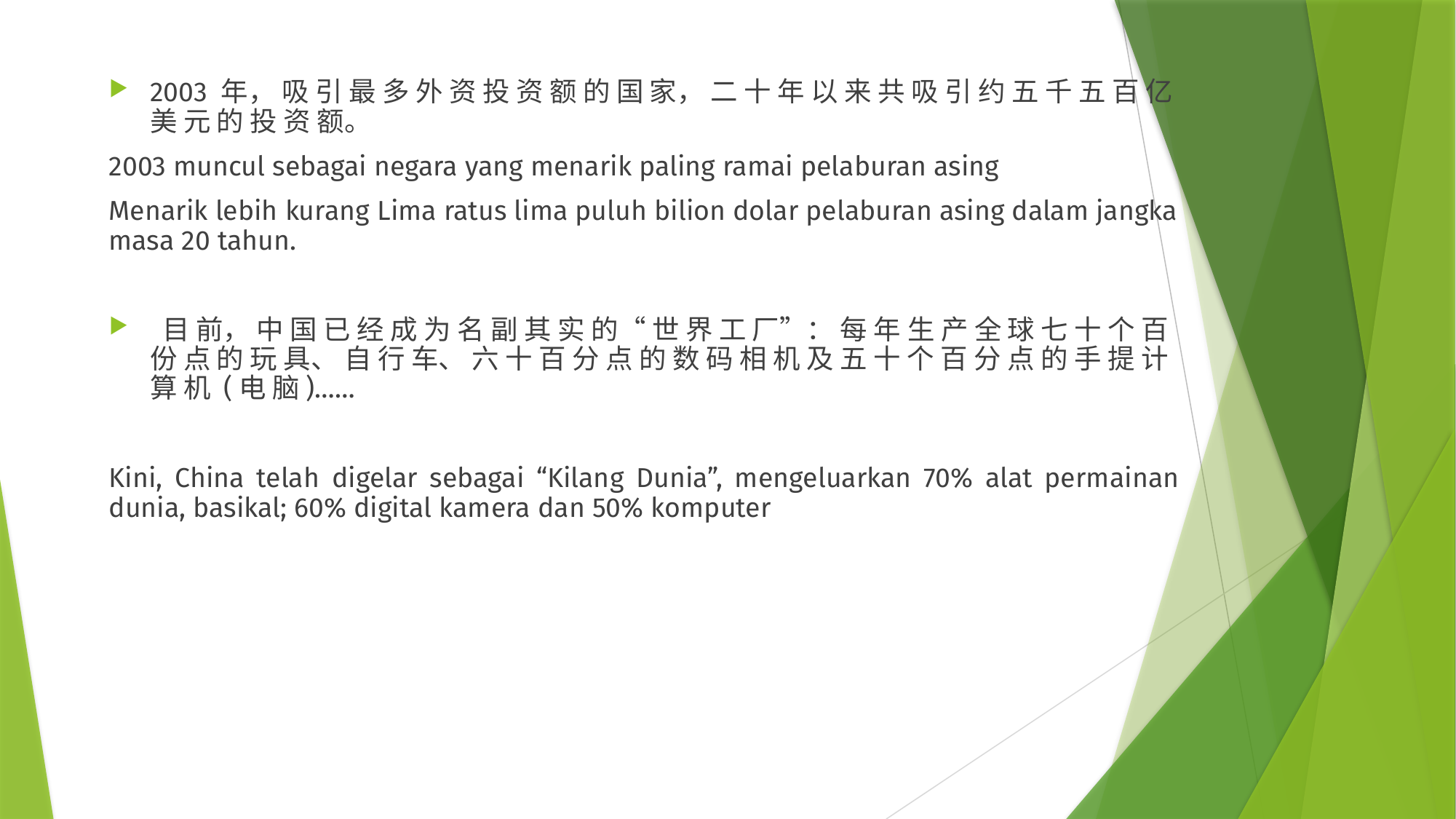

2003 年， 吸 引 最 多 外 资 投 资 额 的 国 家， 二 十 年 以 来 共 吸 引 约 五 千 五 百 亿 美 元 的 投 资 额。
2003 muncul sebagai negara yang menarik paling ramai pelaburan asing
Menarik lebih kurang Lima ratus lima puluh bilion dolar pelaburan asing dalam jangka masa 20 tahun.

 目 前， 中 国 已 经 成 为 名 副 其 实 的“ 世 界 工 厂”： 每 年 生 产 全 球 七 十 个 百 份 点 的 玩 具、 自 行 车、 六 十 百 分 点 的 数 码 相 机 及 五 十 个 百 分 点 的 手 提 计 算 机 (电 脑)……

Kini, China telah digelar sebagai “Kilang Dunia”, mengeluarkan 70% alat permainan dunia, basikal; 60% digital kamera dan 50% komputer